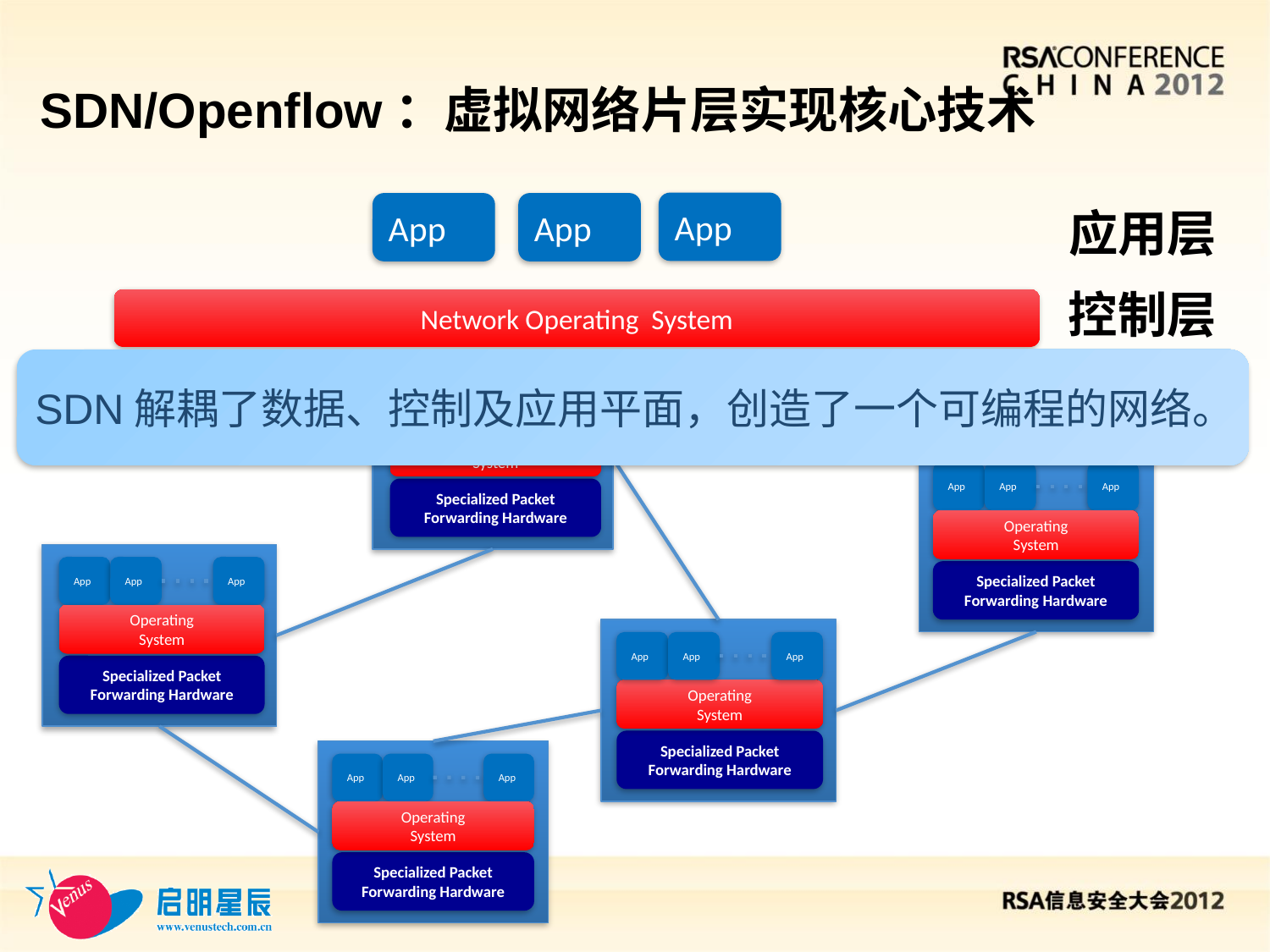

# SDN/Openflow：虚拟网络片层实现核心技术
App
App
App
应用层
控制层
Network Operating  System
SDN解耦了数据、控制及应用平面，创造了一个可编程的网络。
数据层

App
App
App
Operating
System

App
App
App
Specialized Packet Forwarding Hardware
Operating
System

App
App
App
Specialized Packet Forwarding Hardware
Operating
System

App
App
App
Specialized Packet Forwarding Hardware
Operating
System
Specialized Packet Forwarding Hardware

App
App
App
Operating
System
Specialized Packet Forwarding Hardware